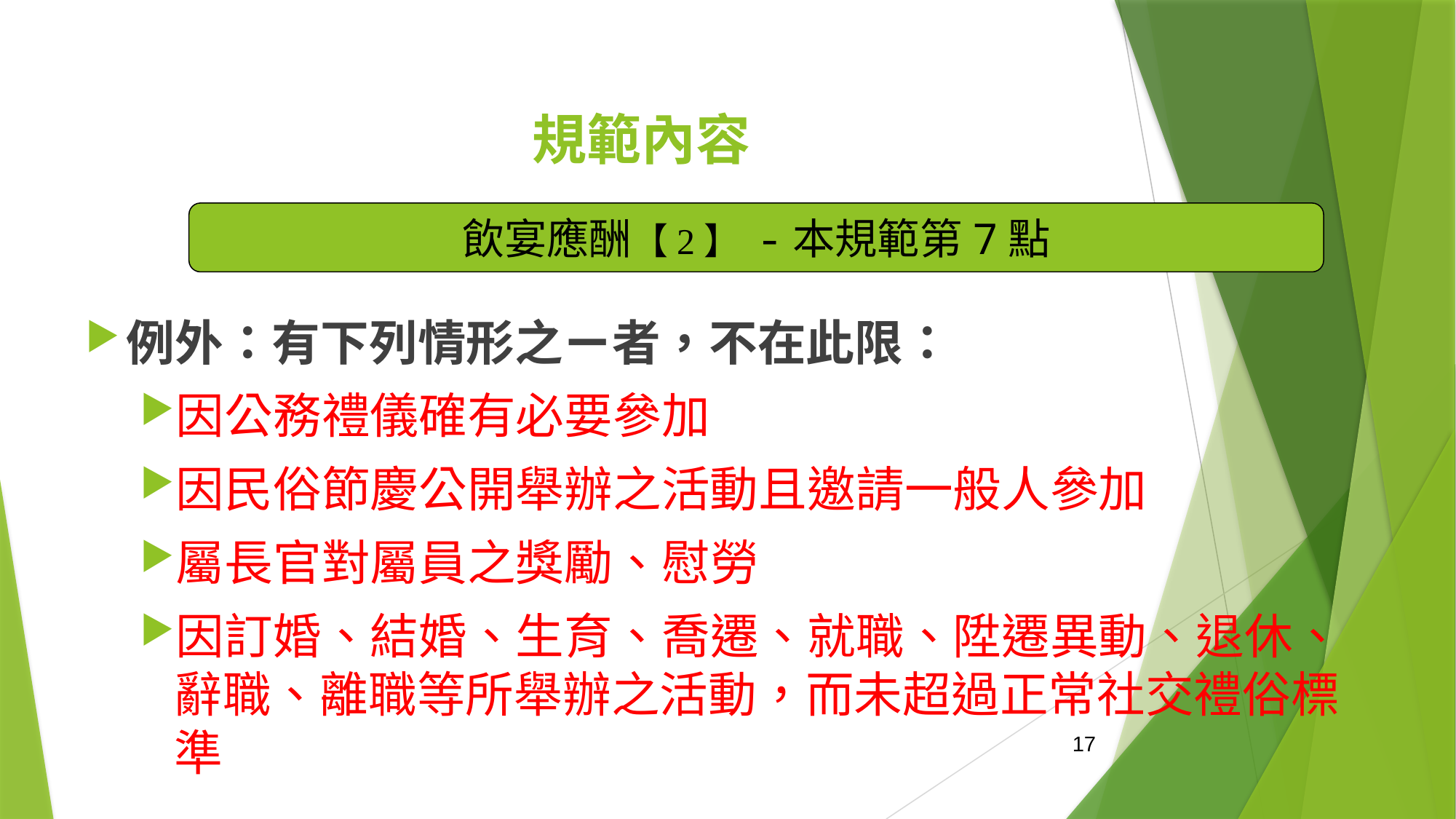

# 規範內容
飲宴應酬【2】 -本規範第7點
例外：有下列情形之ㄧ者，不在此限：
因公務禮儀確有必要參加
因民俗節慶公開舉辦之活動且邀請一般人參加
屬長官對屬員之獎勵、慰勞
因訂婚、結婚、生育、喬遷、就職、陞遷異動、退休、辭職、離職等所舉辦之活動，而未超過正常社交禮俗標準
17